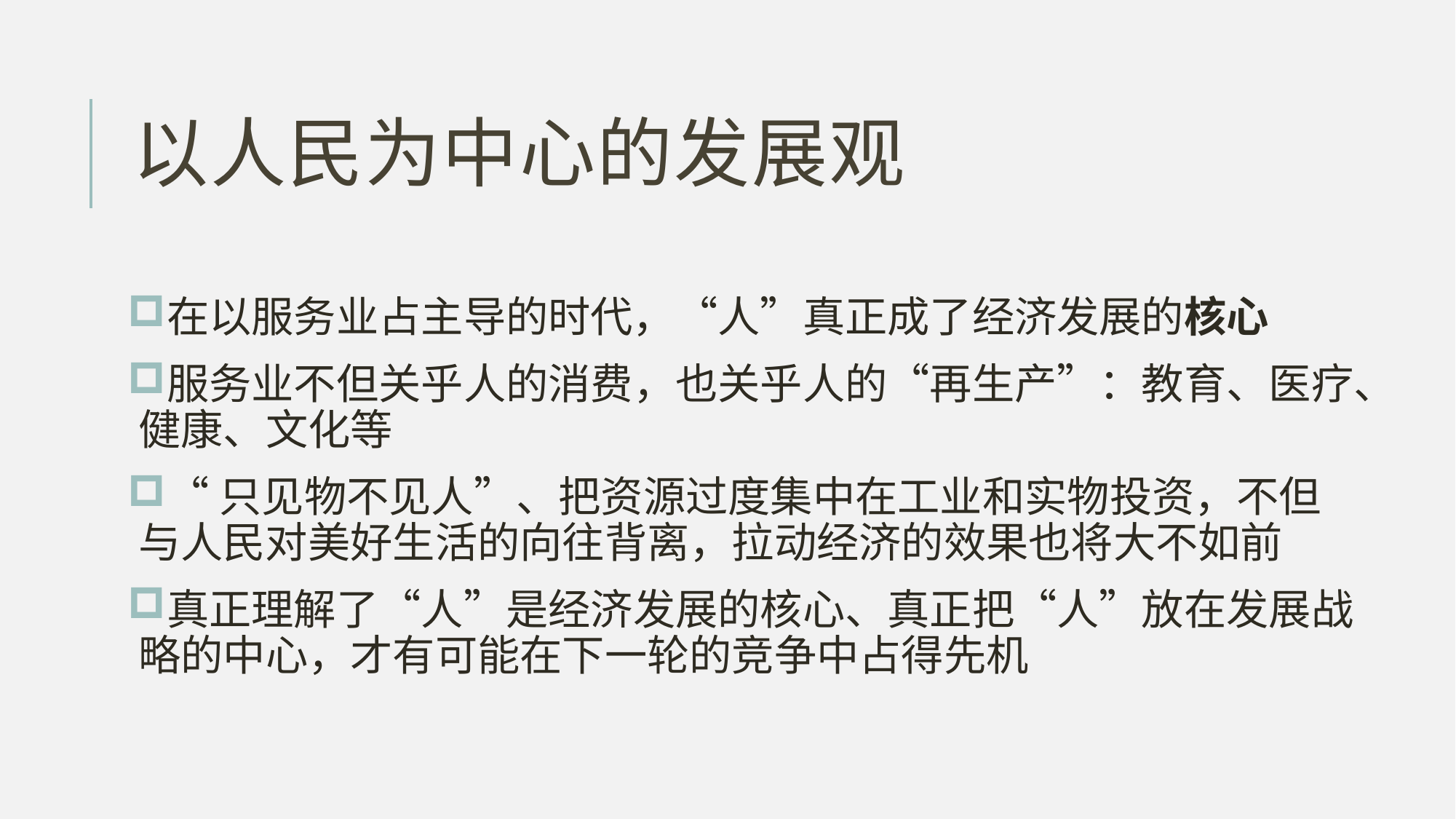

# 以人民为中心的发展观
在以服务业占主导的时代，“人”真正成了经济发展的核心
服务业不但关乎人的消费，也关乎人的“再生产”：教育、医疗、健康、文化等
“只见物不见人”、把资源过度集中在工业和实物投资，不但与人民对美好生活的向往背离，拉动经济的效果也将大不如前
真正理解了“人”是经济发展的核心、真正把“人”放在发展战略的中心，才有可能在下一轮的竞争中占得先机